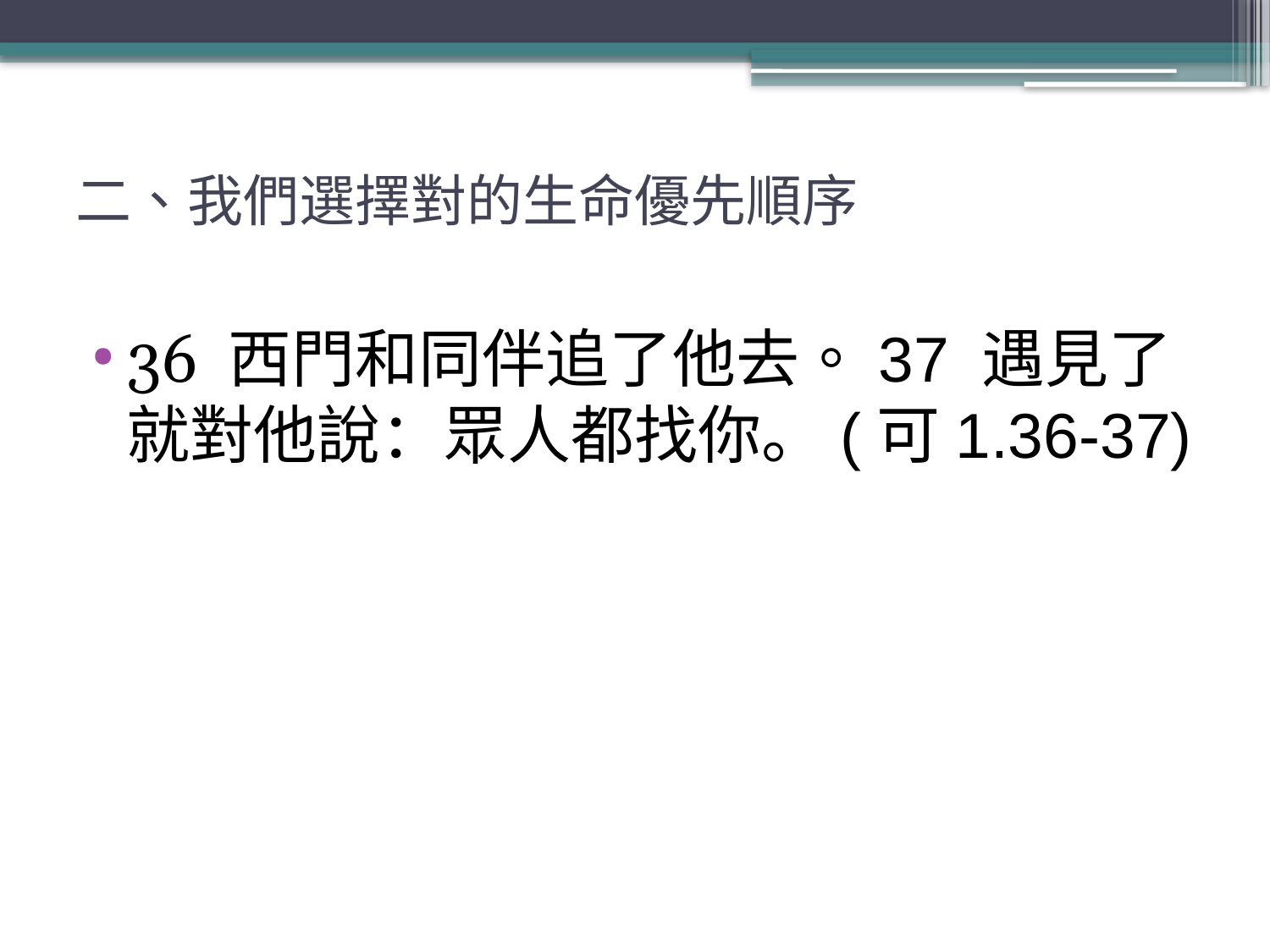

# 二、我們選擇對的生命優先順序
36 西門和同伴追了他去。37 遇見了就對他說：眾人都找你。(可1.36-37)